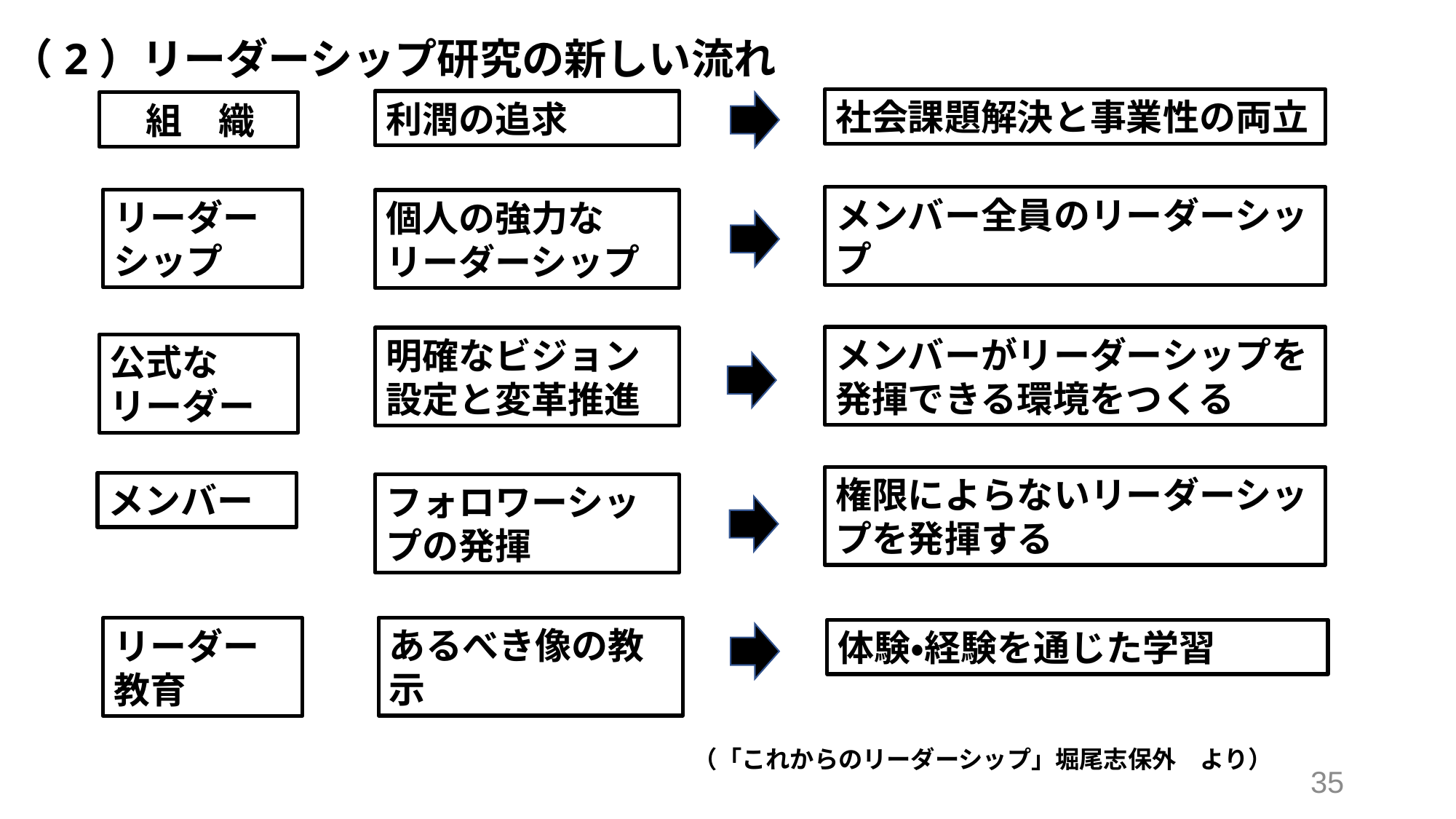

（2）リーダーシップ研究の新しい流れ
社会課題解決と事業性の両立
利潤の追求

　組　織
メンバー全員のリーダーシップ
リーダーシップ
個人の強力なリーダーシップ

メンバーがリーダーシップを発揮できる環境をつくる
明確なビジョン設定と変革推進
公式なリーダー

権限によらないリーダーシップを発揮する
メンバー
フォロワーシップの発揮

あるべき像の教示
リーダー教育
体験・経験を通じた学習

（「これからのリーダーシップ」堀尾志保外　より）
35